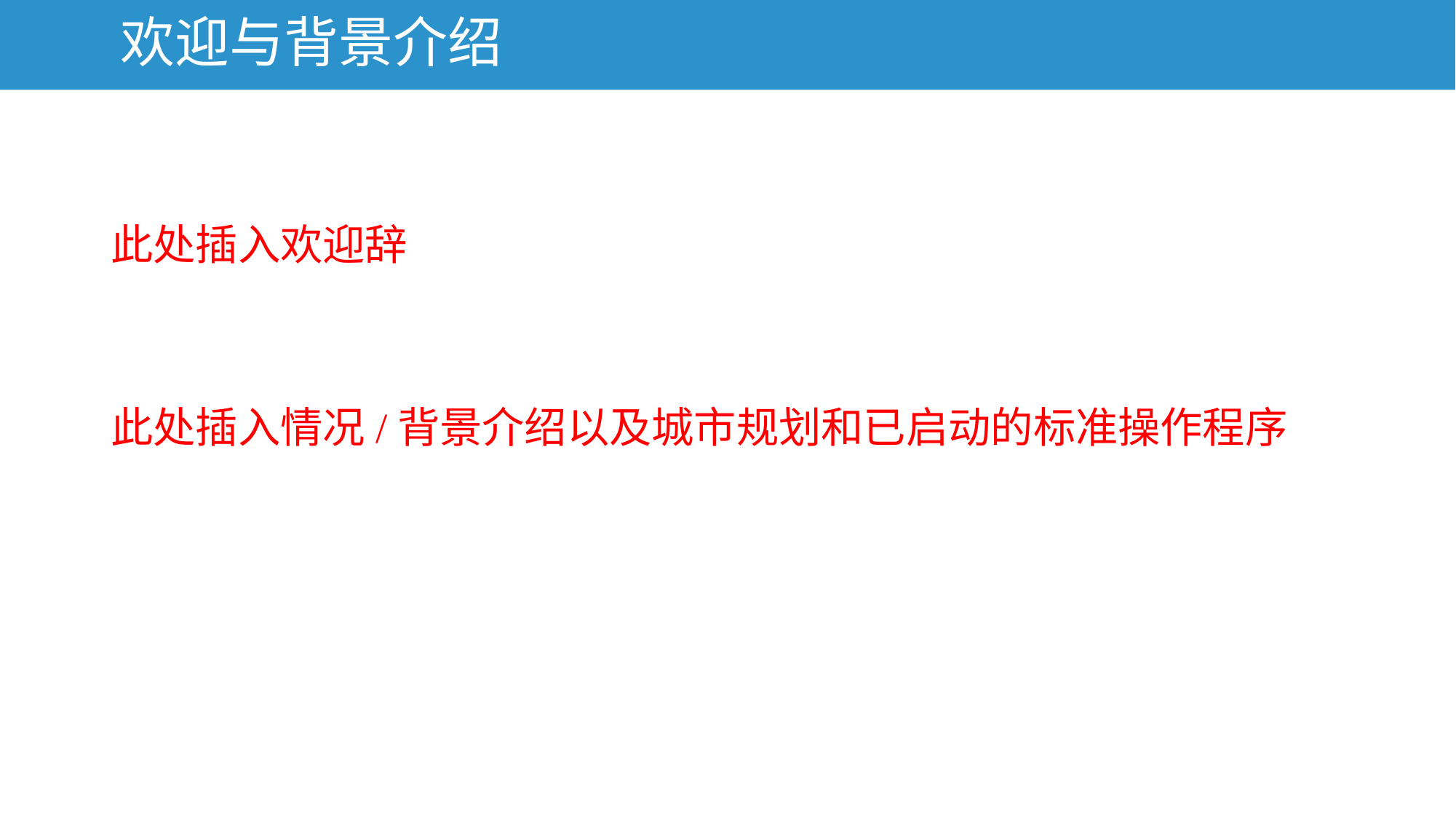

# 欢迎与背景介绍
此处插入欢迎辞

此处插入情况/背景介绍以及城市规划和已启动的标准操作程序